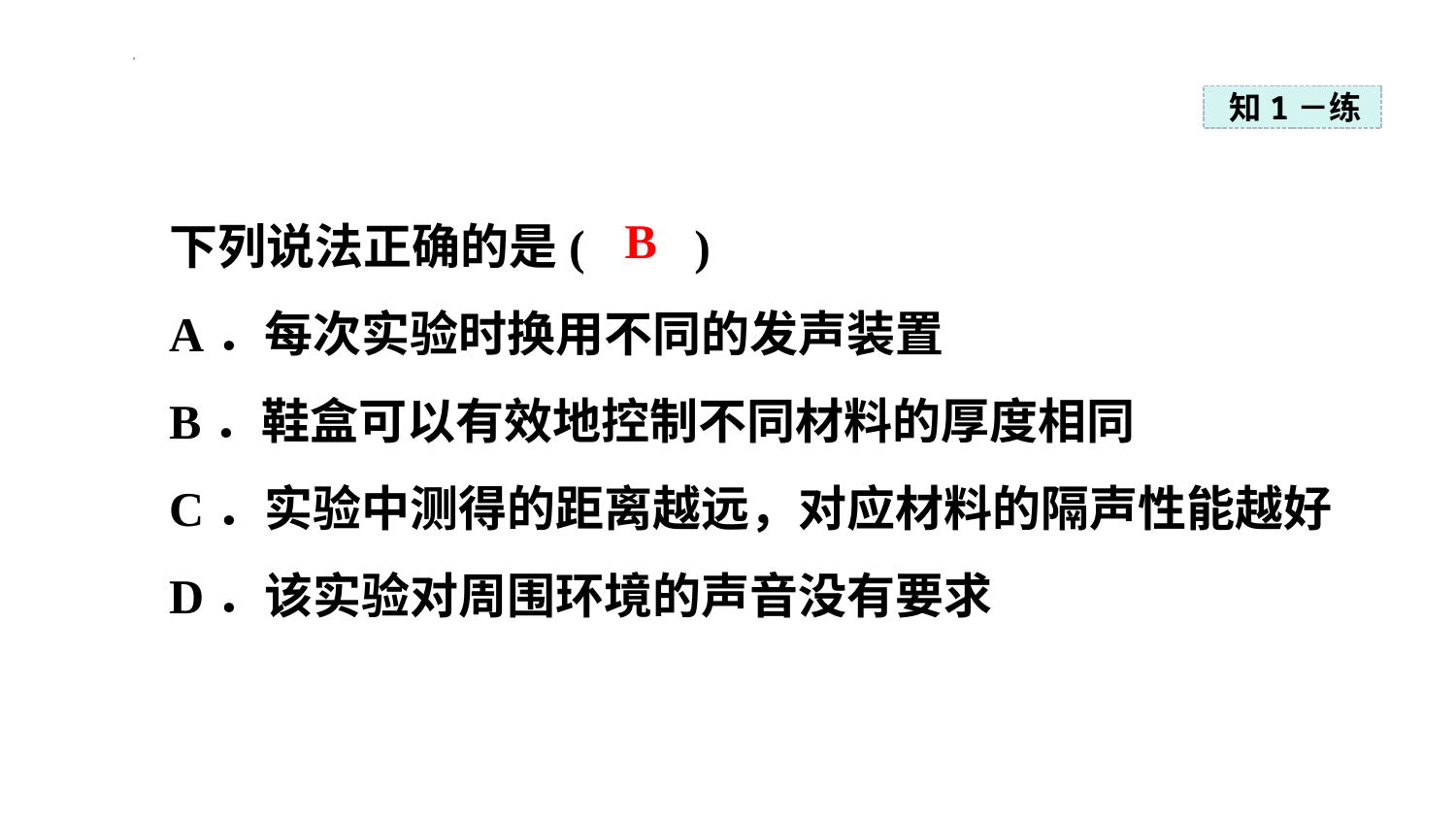

知1－练

下列说法正确的是(         )
A．每次实验时换用不同的发声装置
B．鞋盒可以有效地控制不同材料的厚度相同
C．实验中测得的距离越远，对应材料的隔声性能越好
D．该实验对周围环境的声音没有要求
B